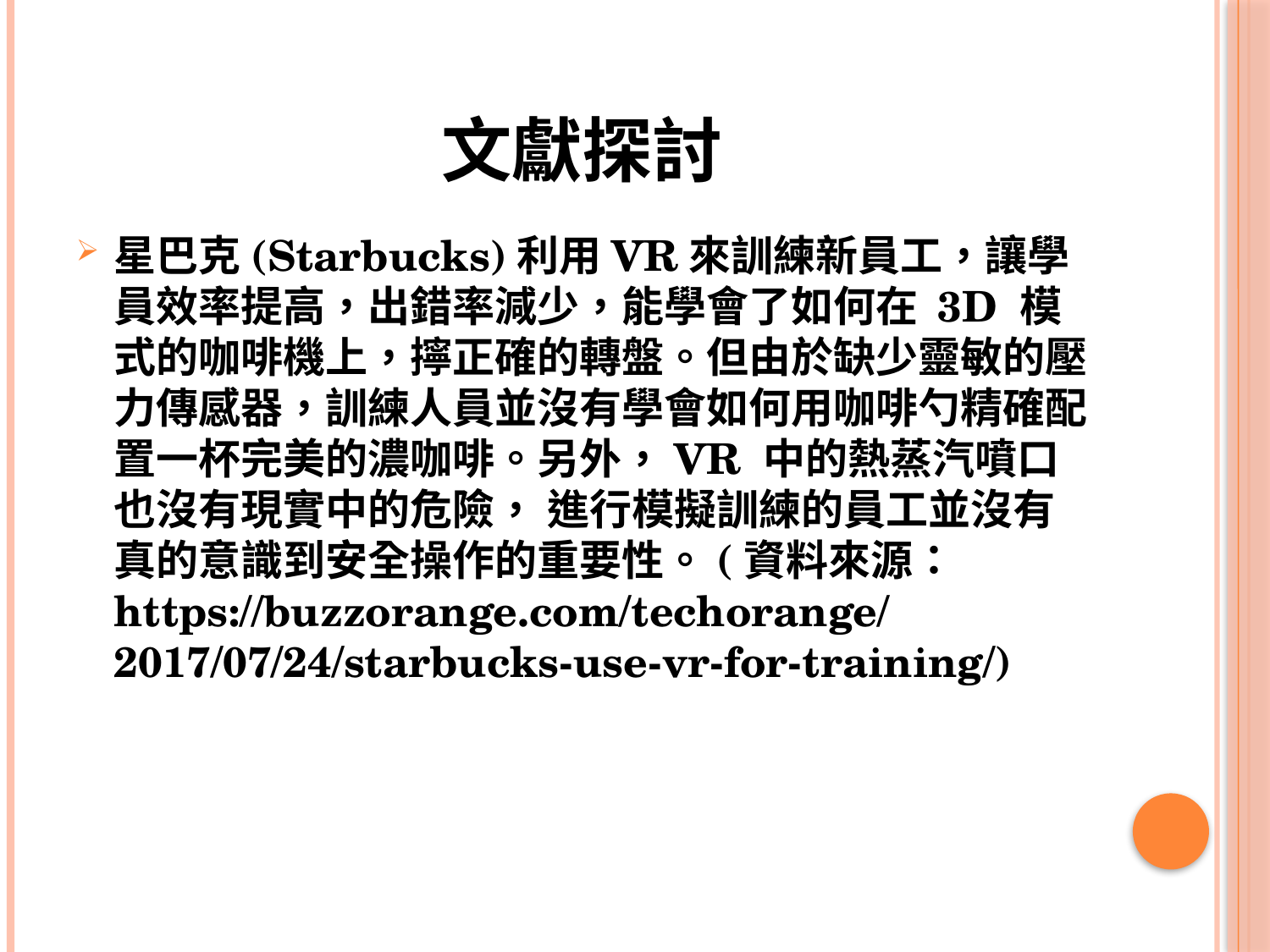

# 文獻探討
星巴克(Starbucks)利用VR來訓練新員工，讓學員效率提高，出錯率減少，能學會了如何在 3D 模式的咖啡機上，擰正確的轉盤。但由於缺少靈敏的壓力傳感器，訓練人員並沒有學會如何用咖啡勺精確配置一杯完美的濃咖啡。另外，VR 中的熱蒸汽噴口也沒有現實中的危險， 進行模擬訓練的員工並沒有真的意識到安全操作的重要性。(資料來源：https://buzzorange.com/techorange/2017/07/24/starbucks-use-vr-for-training/)